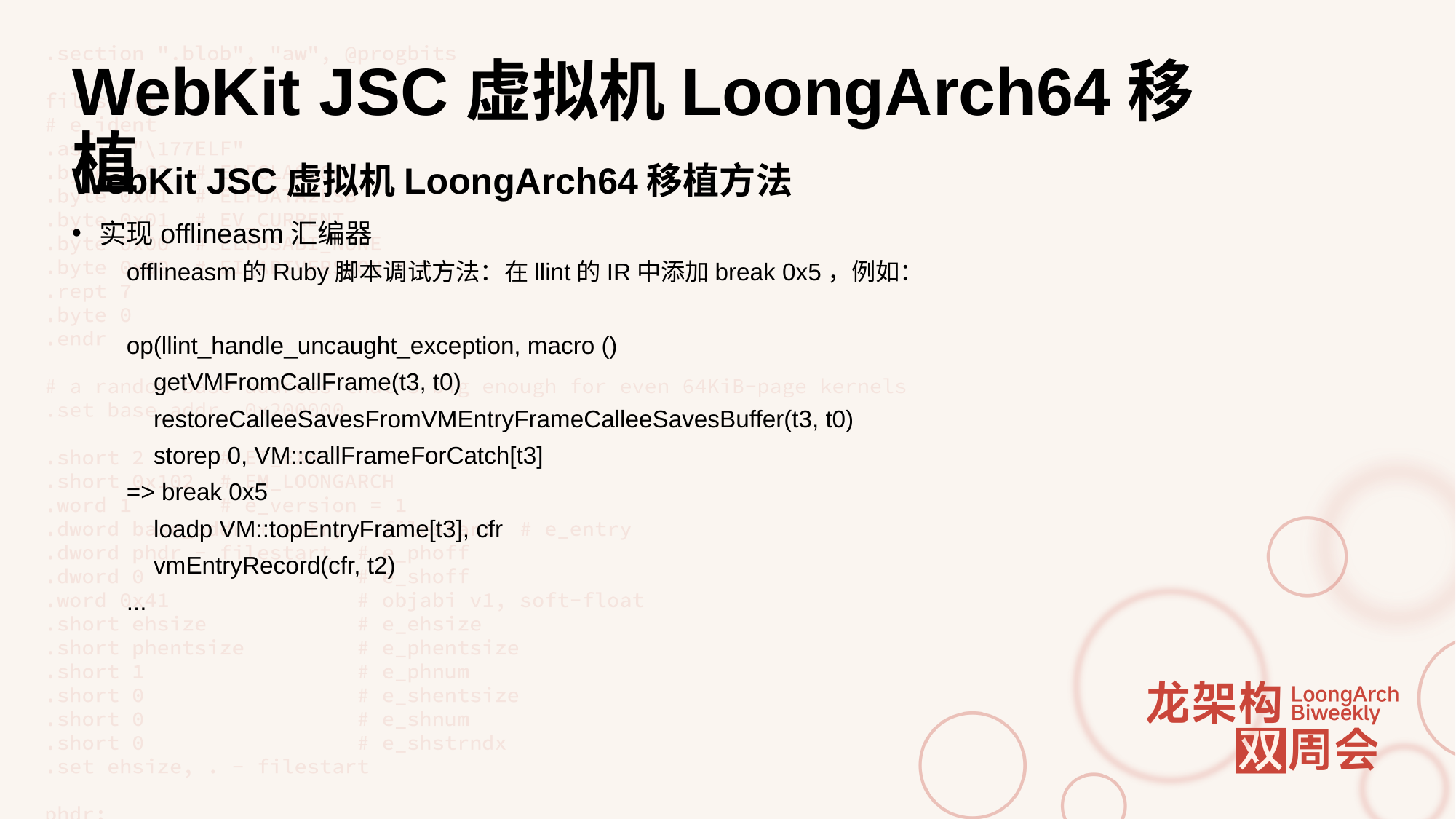

# WebKit JSC虚拟机LoongArch64移植
WebKit JSC虚拟机LoongArch64移植方法
实现offlineasm汇编器
offlineasm的Ruby脚本调试方法：在llint的IR中添加break 0x5，例如：

op(llint_handle_uncaught_exception, macro ()
    getVMFromCallFrame(t3, t0)
    restoreCalleeSavesFromVMEntryFrameCalleeSavesBuffer(t3, t0)
    storep 0, VM::callFrameForCatch[t3]
=> break 0x5
    loadp VM::topEntryFrame[t3], cfr
    vmEntryRecord(cfr, t2)
...